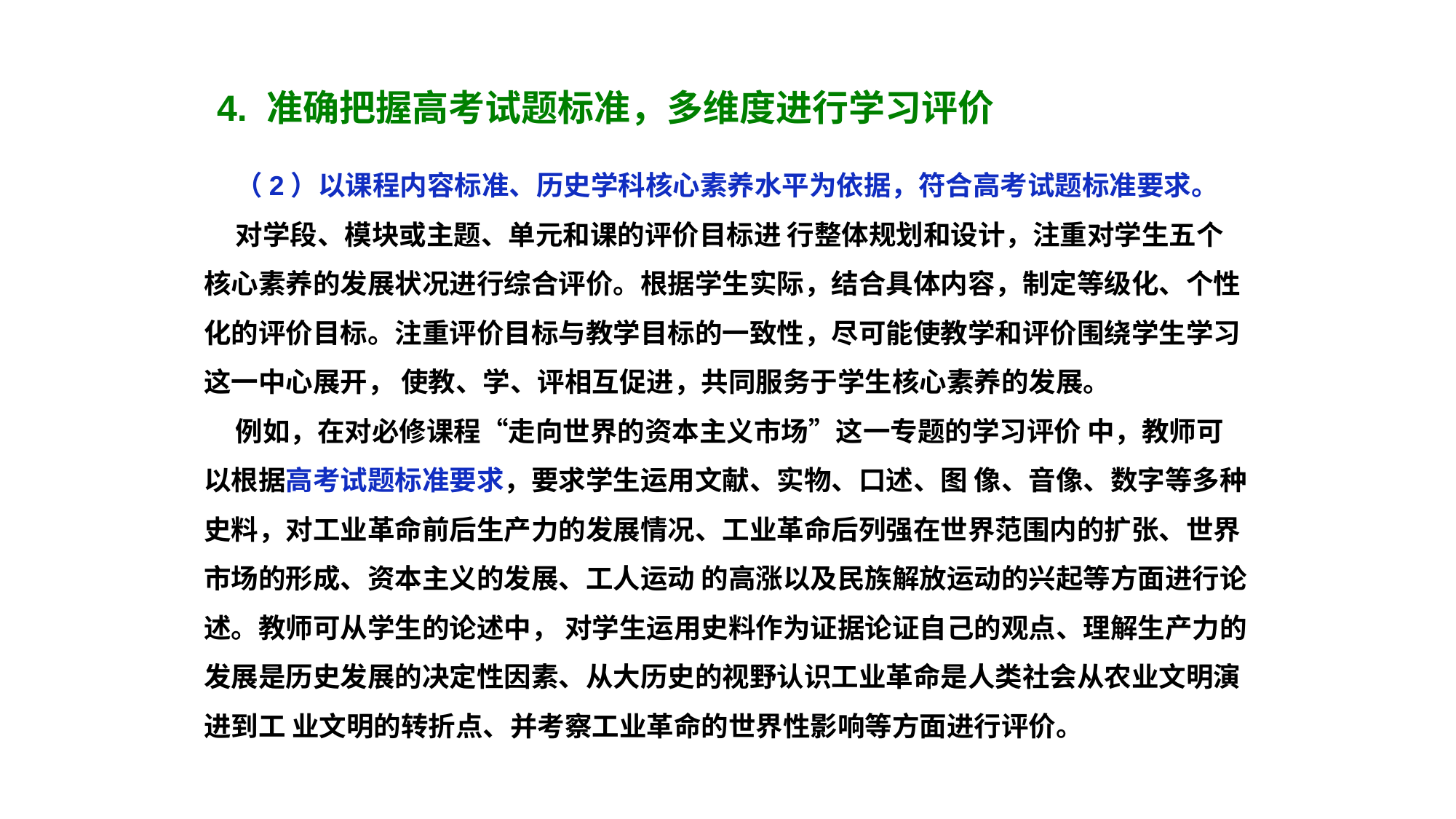

4. 准确把握高考试题标准，多维度进行学习评价
    （2）以课程内容标准、历史学科核心素养水平为依据，符合高考试题标准要求。
    对学段、模块或主题、单元和课的评价目标进 行整体规划和设计，注重对学生五个核心素养的发展状况进行综合评价。根据学生实际，结合具体内容，制定等级化、个性化的评价目标。注重评价目标与教学目标的一致性，尽可能使教学和评价围绕学生学习这一中心展开， 使教、学、评相互促进，共同服务于学生核心素养的发展。
    例如，在对必修课程“走向世界的资本主义市场”这一专题的学习评价 中，教师可以根据高考试题标准要求，要求学生运用文献、实物、口述、图 像、音像、数字等多种史料，对工业革命前后生产力的发展情况、工业革命后列强在世界范围内的扩张、世界市场的形成、资本主义的发展、工人运动 的高涨以及民族解放运动的兴起等方面进行论述。教师可从学生的论述中， 对学生运用史料作为证据论证自己的观点、理解生产力的发展是历史发展的决定性因素、从大历史的视野认识工业革命是人类社会从农业文明演进到工 业文明的转折点、并考察工业革命的世界性影响等方面进行评价。